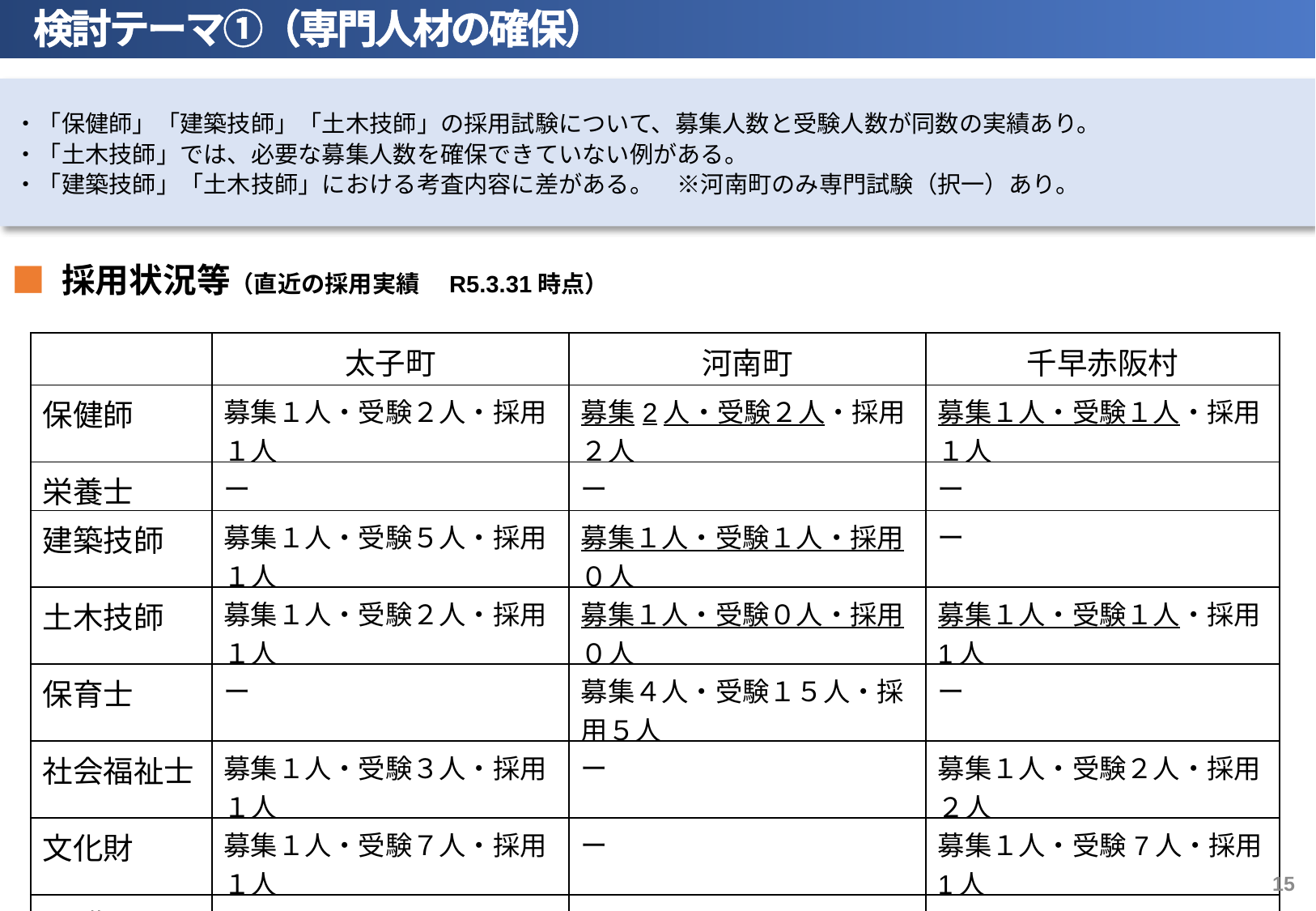

検討テーマ①（専門人材の確保）

・「保健師」「建築技師」「土木技師」の採用試験について、募集人数と受験人数が同数の実績あり。
・「土木技師」では、必要な募集人数を確保できていない例がある。
・「建築技師」「土木技師」における考査内容に差がある。　※河南町のみ専門試験（択一）あり。
■ 採用状況等（直近の採用実績　R5.3.31時点）
|  | 太子町 | 河南町 | 千早赤阪村 |
| --- | --- | --- | --- |
| 保健師 | 募集１人・受験２人・採用１人 | 募集2人・受験２人・採用２人 | 募集１人・受験１人・採用１人 |
| 栄養士 | ー | ー | ー |
| 建築技師 | 募集１人・受験５人・採用１人 | 募集１人・受験１人・採用０人 | ー |
| 土木技師 | 募集１人・受験２人・採用１人 | 募集１人・受験０人・採用０人 | 募集１人・受験１人・採用1人 |
| 保育士 | ー | 募集４人・受験１５人・採用５人 | ー |
| 社会福祉士 | 募集１人・受験３人・採用１人 | ー | 募集１人・受験２人・採用２人 |
| 文化財 | 募集１人・受験７人・採用１人 | ー | 募集１人・受験7人・採用1人 |
| IT職 | ー | ー | ー |
15